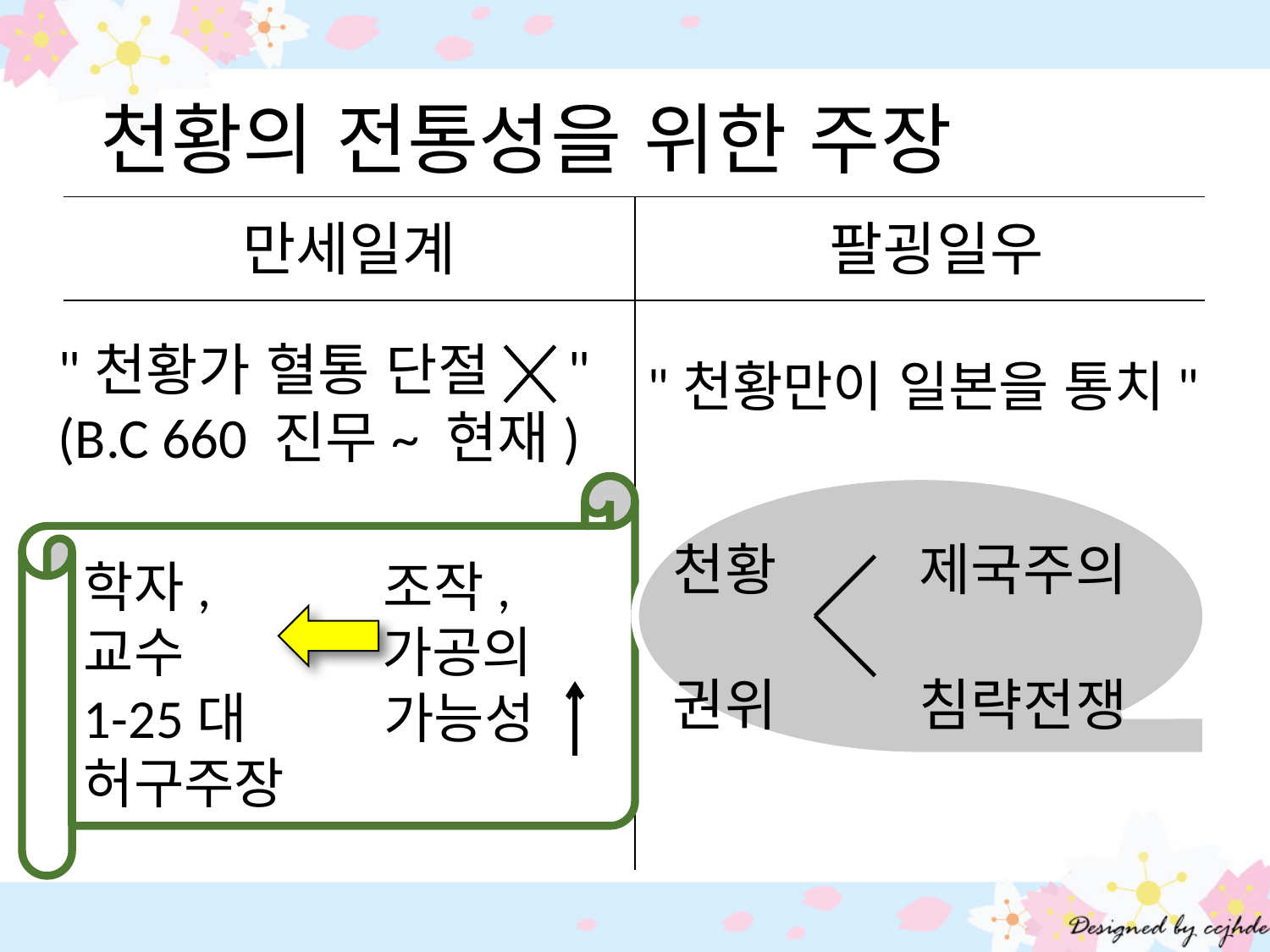

# 천황의 전통성을 위한 주장
| 만세일계 | 팔굉일우 |
| --- | --- |
|  |  |
"천황가 혈통 단절    "
(B.C 660 진무~ 현재)
"천황만이 일본을 통치"

학자,             조작,
교수             가공의
1-25대         가능성
허구주장

천황         제국주의
권위         침략전쟁